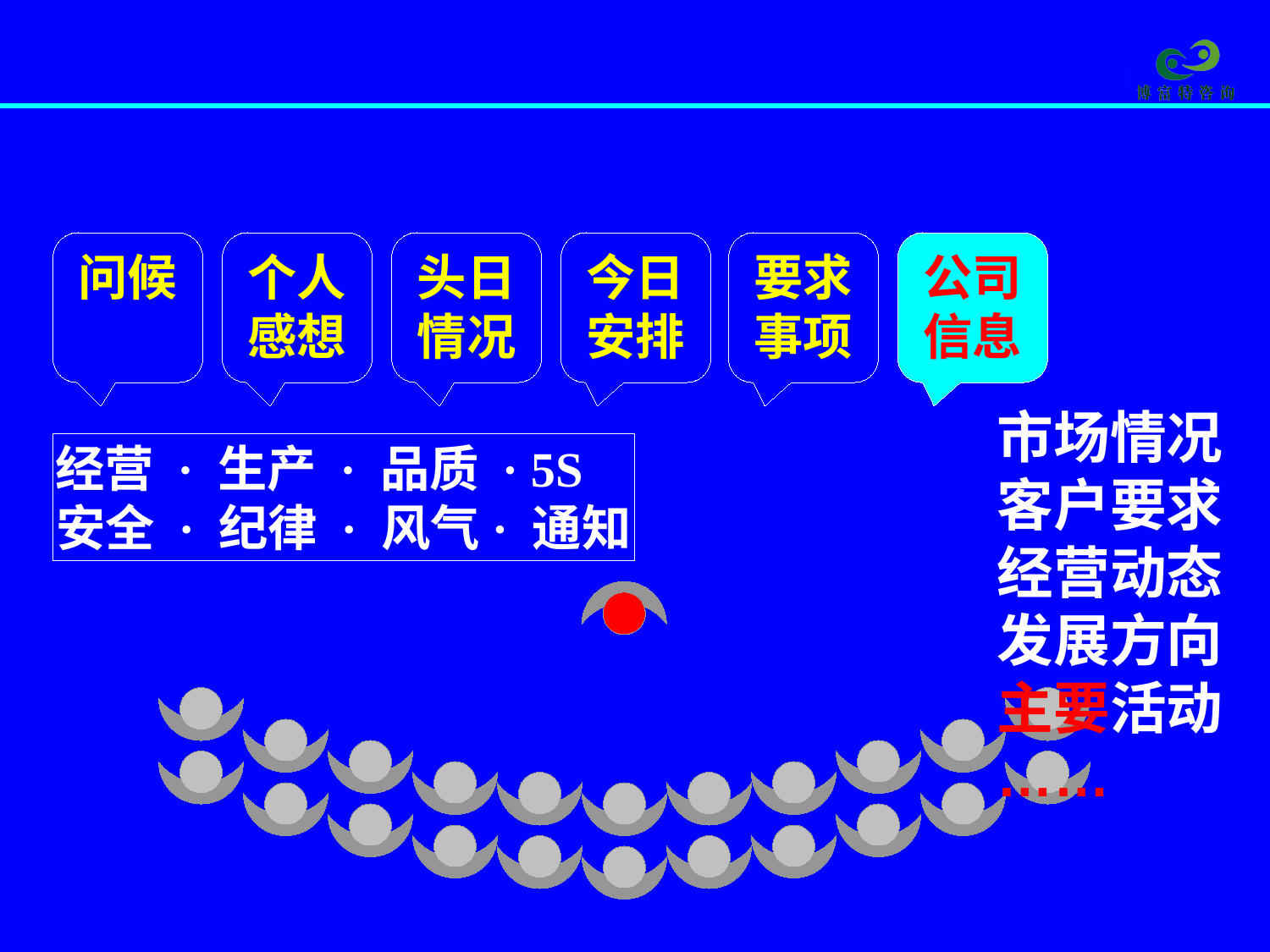

问候
个人
感想
头日
情况
今日
安排
要求
事项
公司信息
市场情况
客户要求
经营动态
发展方向
主要活动
……
经营 · 生产 · 品质 · 5S
安全 · 纪律 · 风气· 通知

#